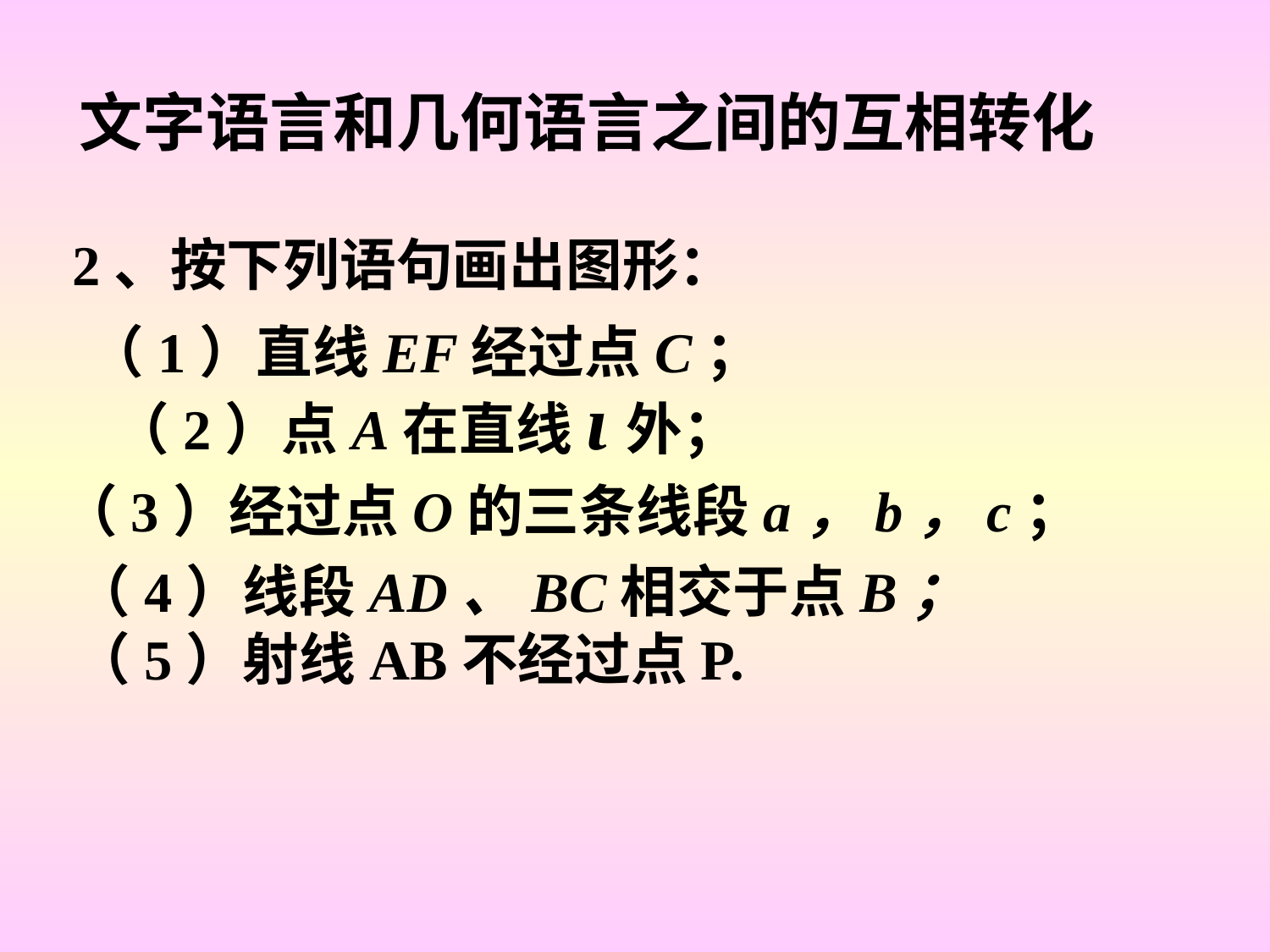

文字语言和几何语言之间的互相转化
2、按下列语句画出图形：
（1）直线EF经过点C；
（2）点A在直线ι外；
（3）经过点O的三条线段a，b，c；
（4）线段AD、BC相交于点B；
（5）射线AB不经过点P.